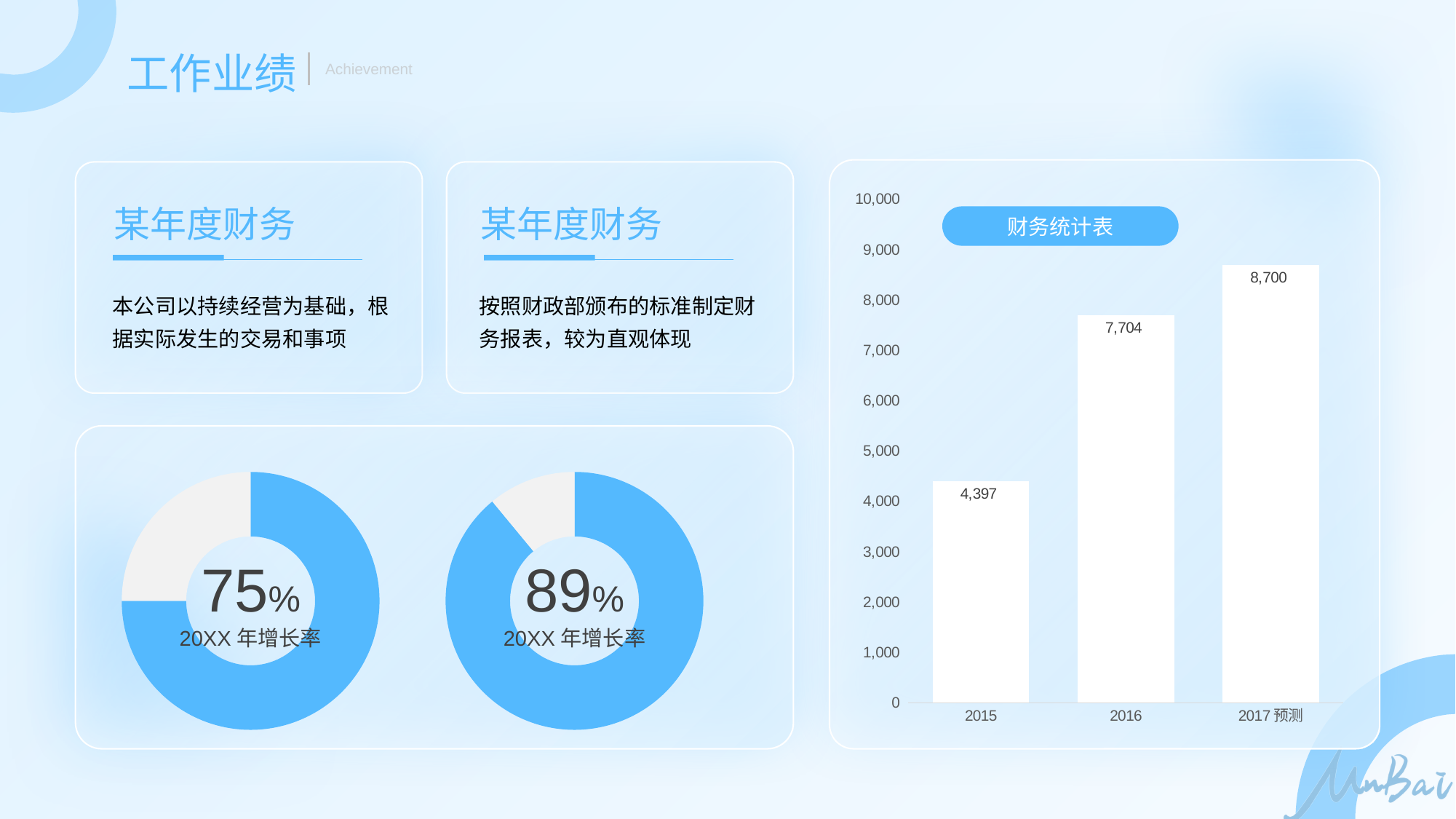

工作业绩
Achievement

### Chart

| Category | 合同额（万） |
|---|---|
| 2015 | 4397.0 |
| 2016 | 7704.0 |
| 2017预测 | 8700.0 |
某年度财务
某年度财务
财务统计表

本公司以持续经营为基础，根据实际发生的交易和事项
按照财政部颁布的标准制定财务报表，较为直观体现

### Chart

| Category | 销售额 |
|---|---|
| 第一季度 | 75.0 |
| 第二季度 | 25.0 |

### Chart

| Category | 销售额 |
|---|---|
| 第一季度 | 89.0 |
| 第二季度 | 11.0 |
75%
89%
20XX年增长率
20XX年增长率